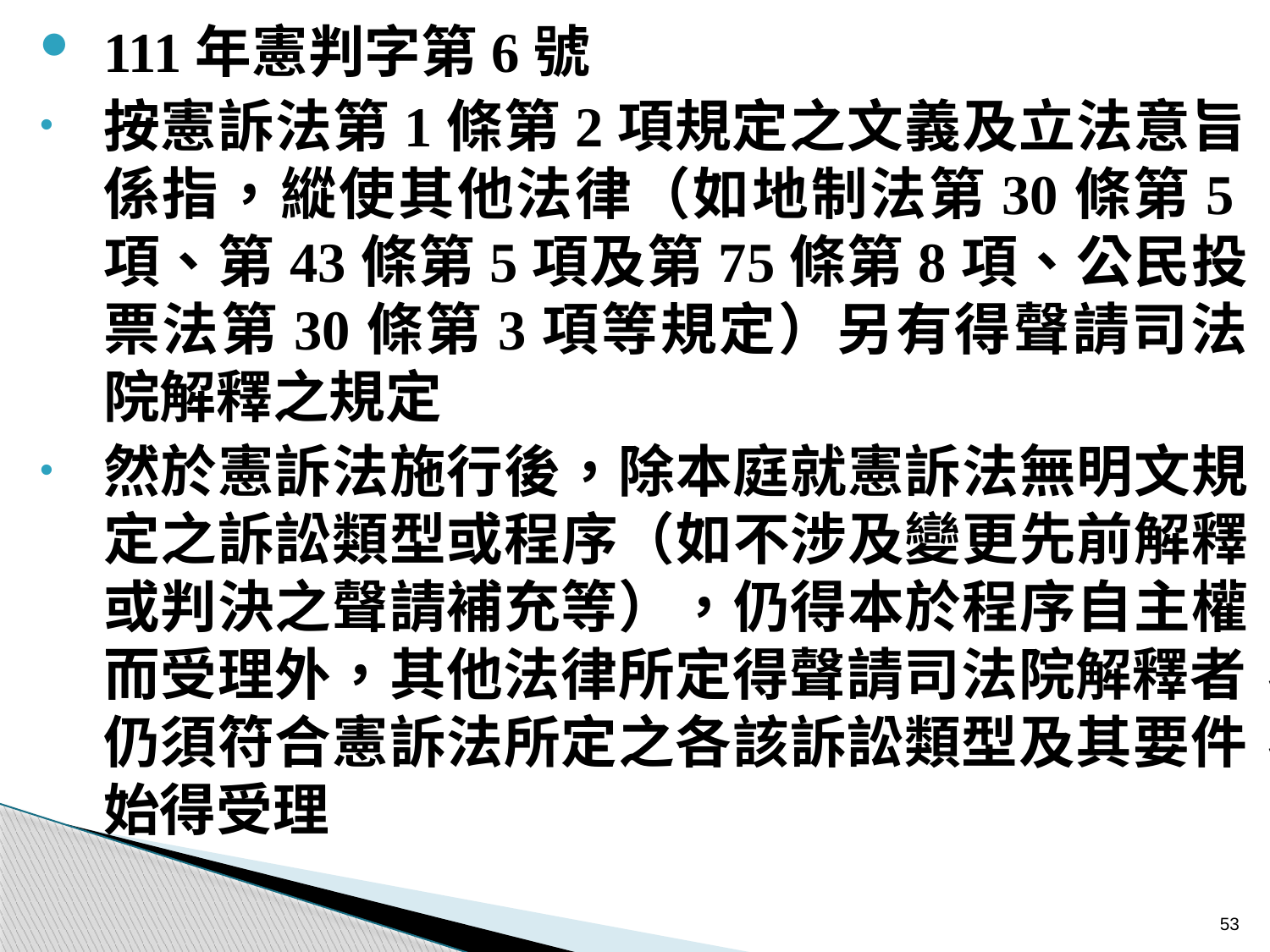

111年憲判字第6號
按憲訴法第1條第2項規定之文義及立法意旨係指，縱使其他法律（如地制法第30條第5項、第43條第5項及第75條第8項、公民投票法第30條第3項等規定）另有得聲請司法院解釋之規定
然於憲訴法施行後，除本庭就憲訴法無明文規定之訴訟類型或程序（如不涉及變更先前解釋或判決之聲請補充等），仍得本於程序自主權而受理外，其他法律所定得聲請司法院解釋者，仍須符合憲訴法所定之各該訴訟類型及其要件，始得受理

53